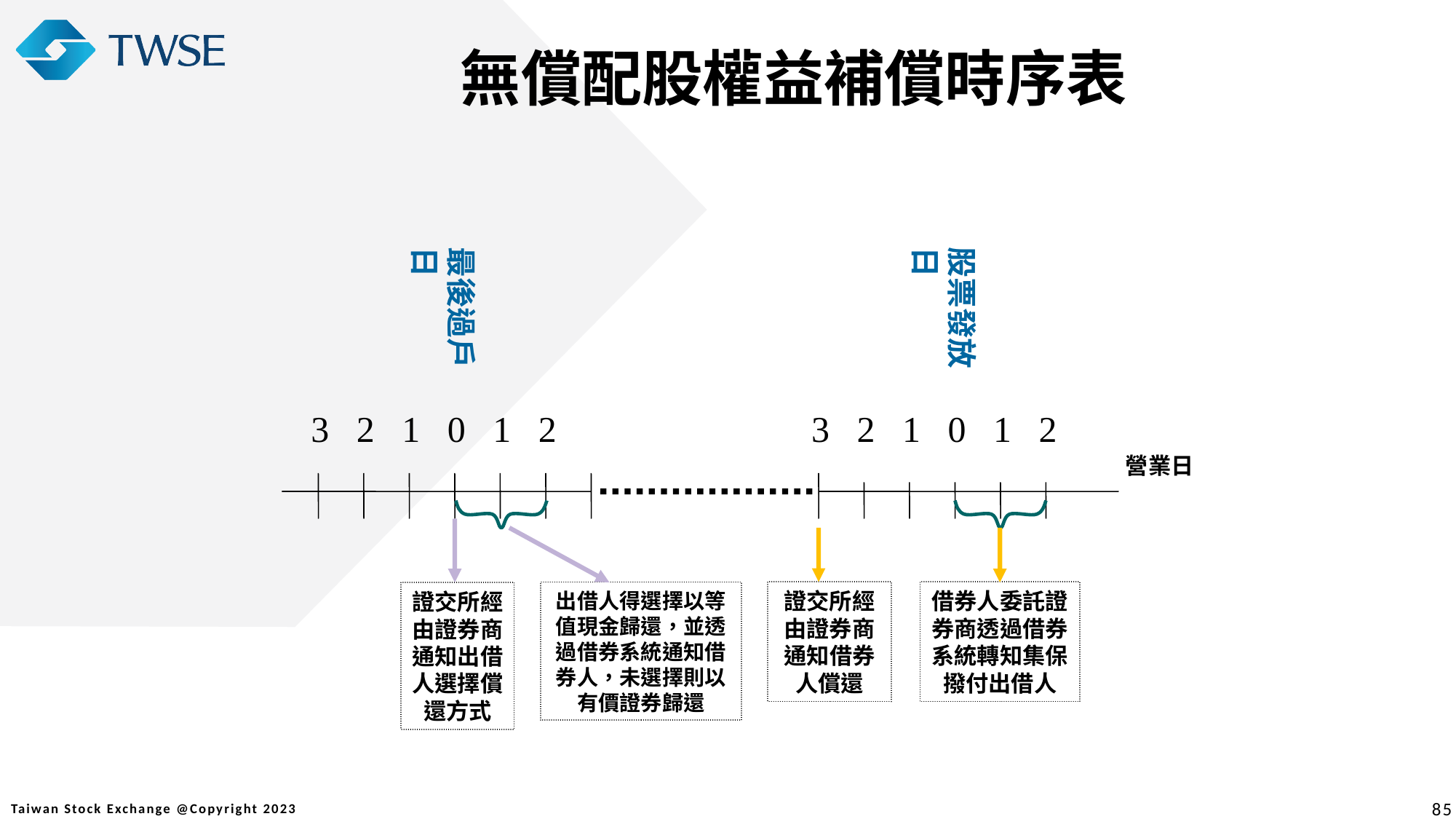

無償配股權益補償時序表
最後過戶日
股票發放日
 3   2   1   0   1   2                            3   2   1   0   1   2
營業日

借券人委託證券商透過借券系統轉知集保撥付出借人
證交所經由證券商通知借券人償還
出借人得選擇以等值現金歸還，並透過借券系統通知借券人，未選擇則以有價證券歸還
證交所經由證券商通知出借人選擇償還方式

85